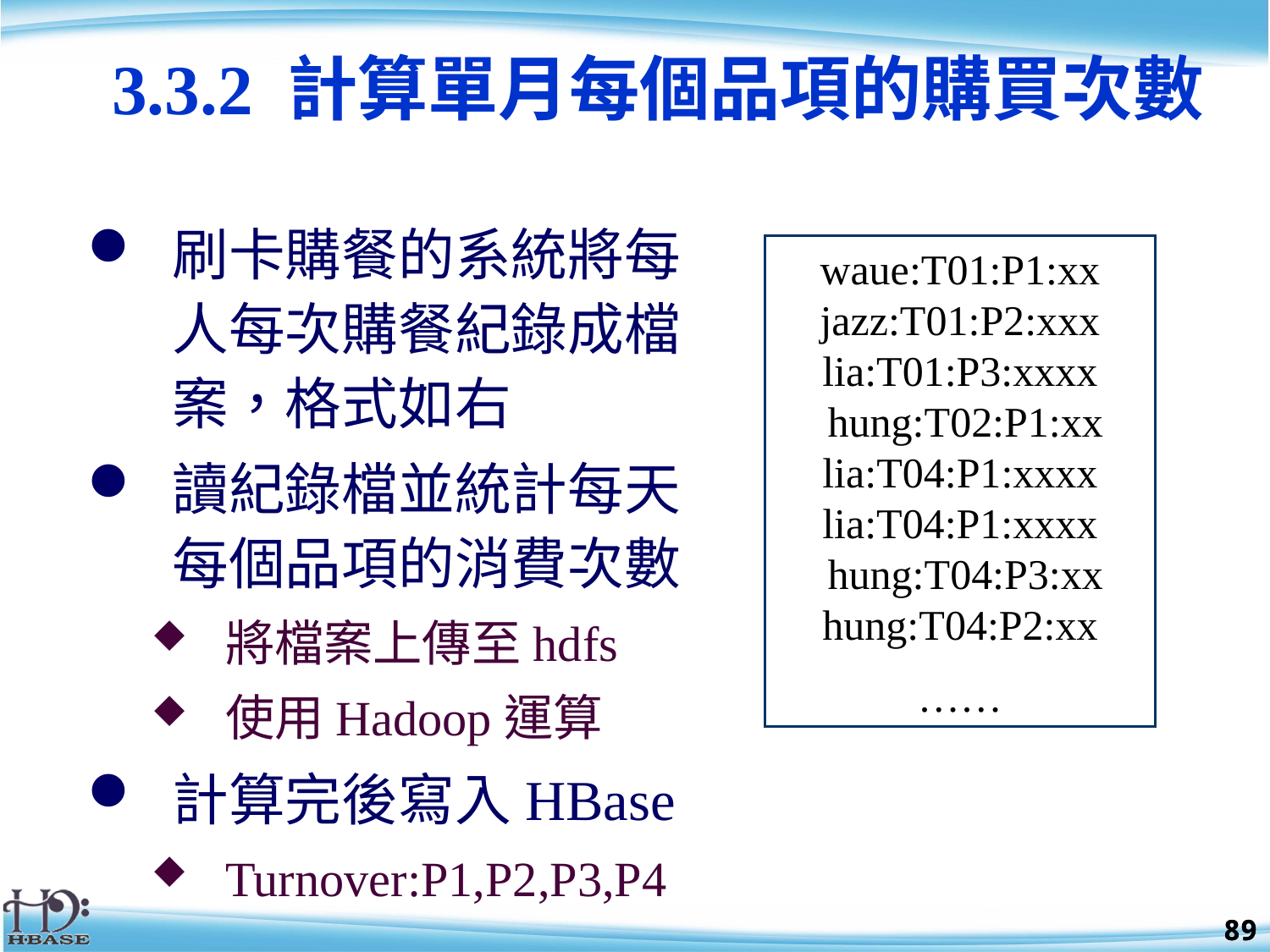

3.3.2 計算單月每個品項的購買次數
刷卡購餐的系統將每人每次購餐紀錄成檔案，格式如右
讀紀錄檔並統計每天每個品項的消費次數
將檔案上傳至hdfs
使用Hadoop運算
計算完後寫入HBase
Turnover:P1,P2,P3,P4
waue:T01:P1:xx jazz:T01:P2:xxx
 lia:T01:P3:xxxx
 hung:T02:P1:xx lia:T04:P1:xxxx
 lia:T04:P1:xxxx
 hung:T04:P3:xx
hung:T04:P2:xx
……
89
89